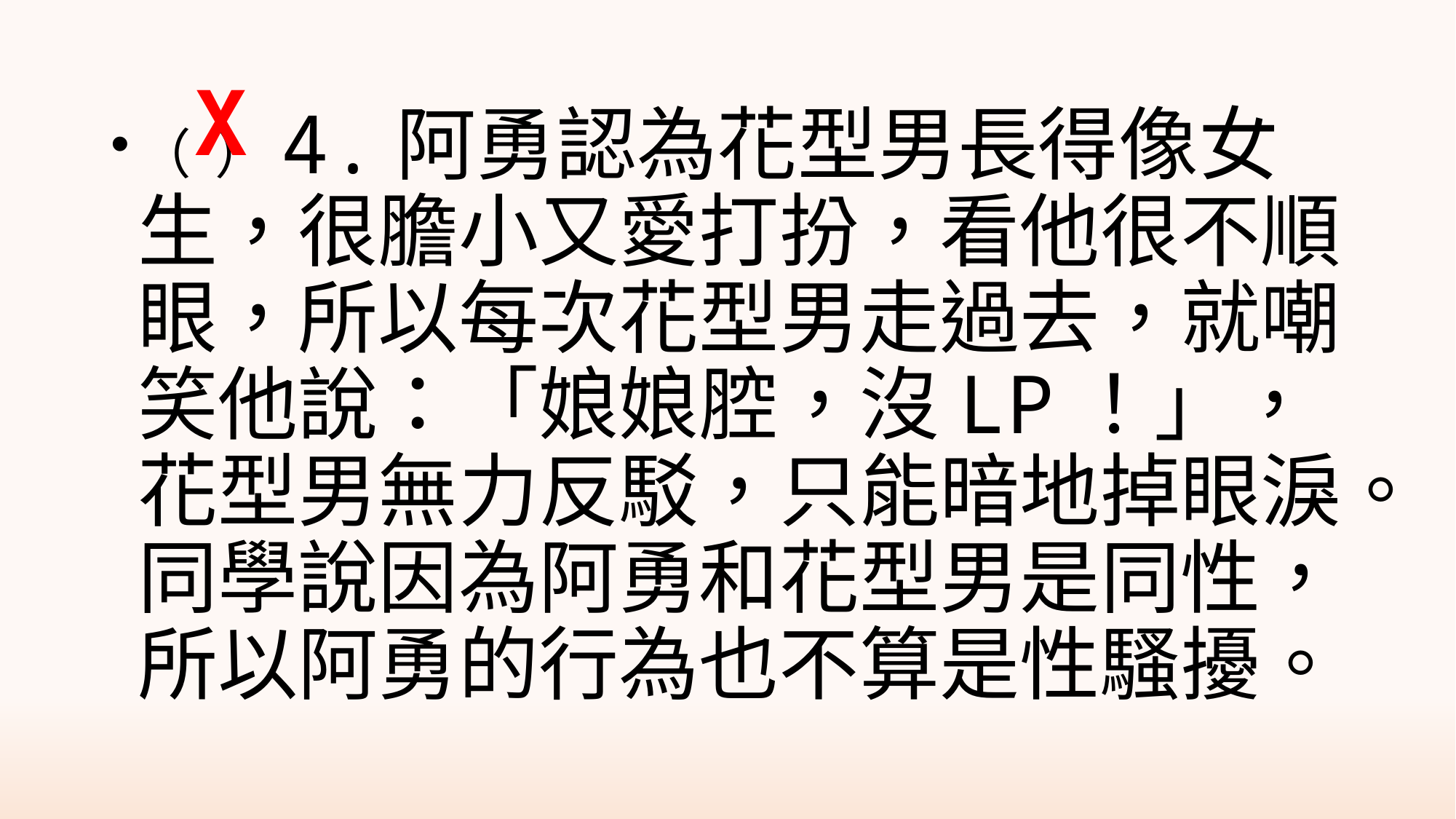

（  ）4.阿勇認為花型男長得像女生，很膽小又愛打扮，看他很不順眼，所以每次花型男走過去，就嘲笑他說：「娘娘腔，沒LP！」，花型男無力反駁，只能暗地掉眼淚。同學說因為阿勇和花型男是同性，所以阿勇的行為也不算是性騷擾。

X